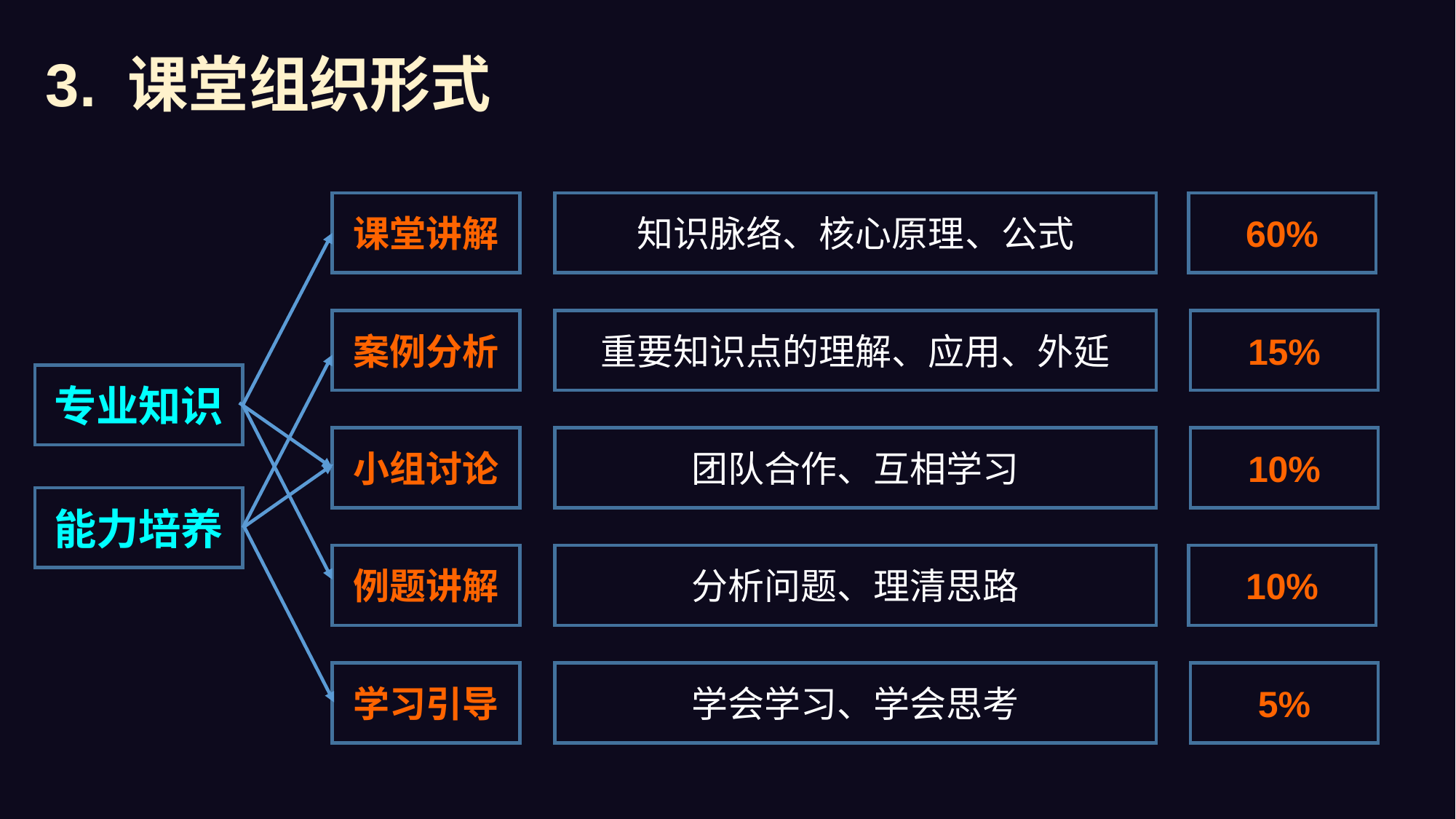

# 3. 课堂组织形式
课堂讲解
知识脉络、核心原理、公式
60%
15%
案例分析
重要知识点的理解、应用、外延
专业知识
10%
小组讨论
团队合作、互相学习
能力培养
10%
例题讲解
分析问题、理清思路
5%
学会学习、学会思考
学习引导